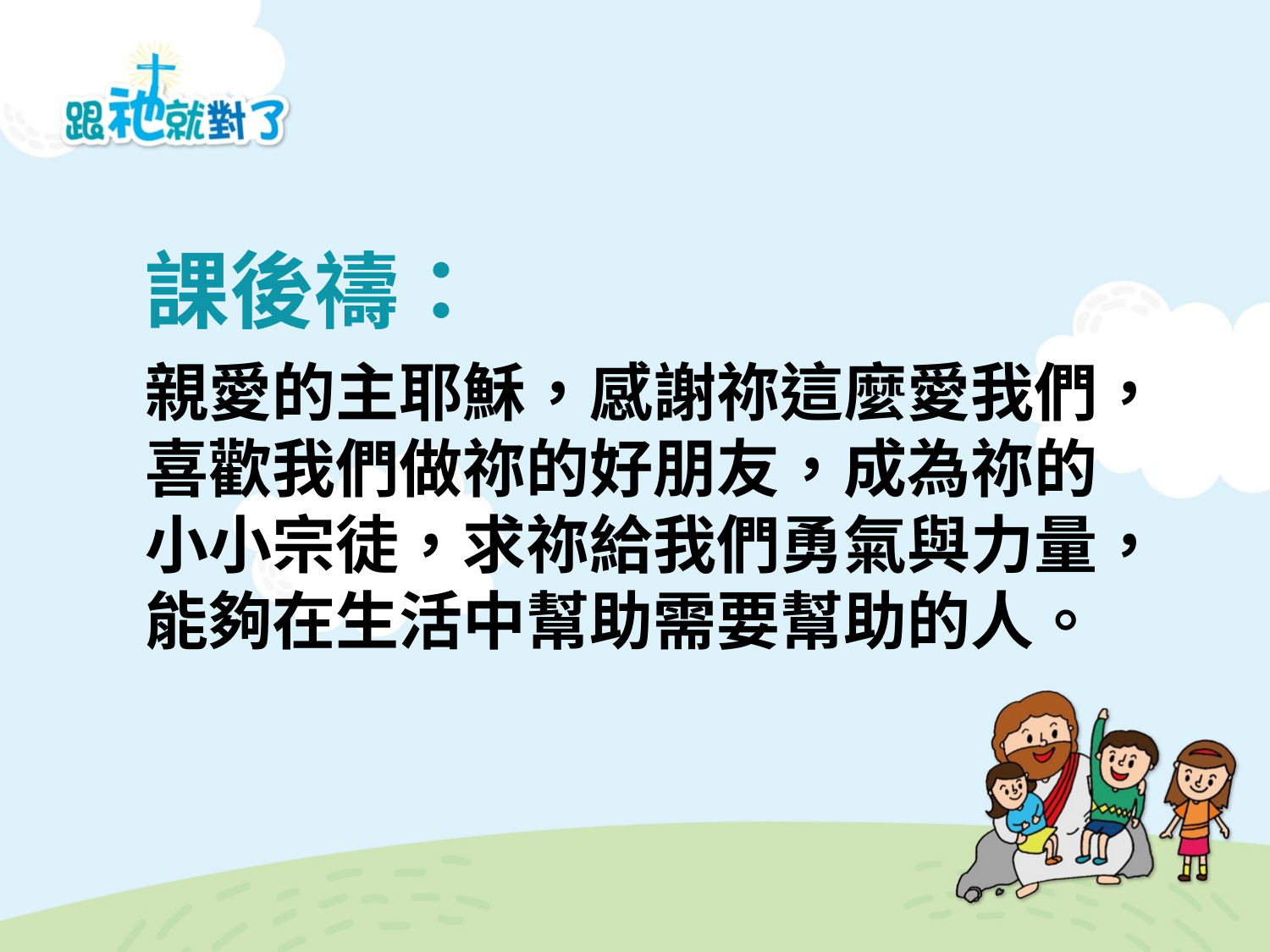

課後禱：
親愛的主耶穌，感謝祢這麼愛我們，喜歡我們做祢的好朋友，成為祢的小小宗徒，求祢給我們勇氣與力量，能夠在生活中幫助需要幫助的人。